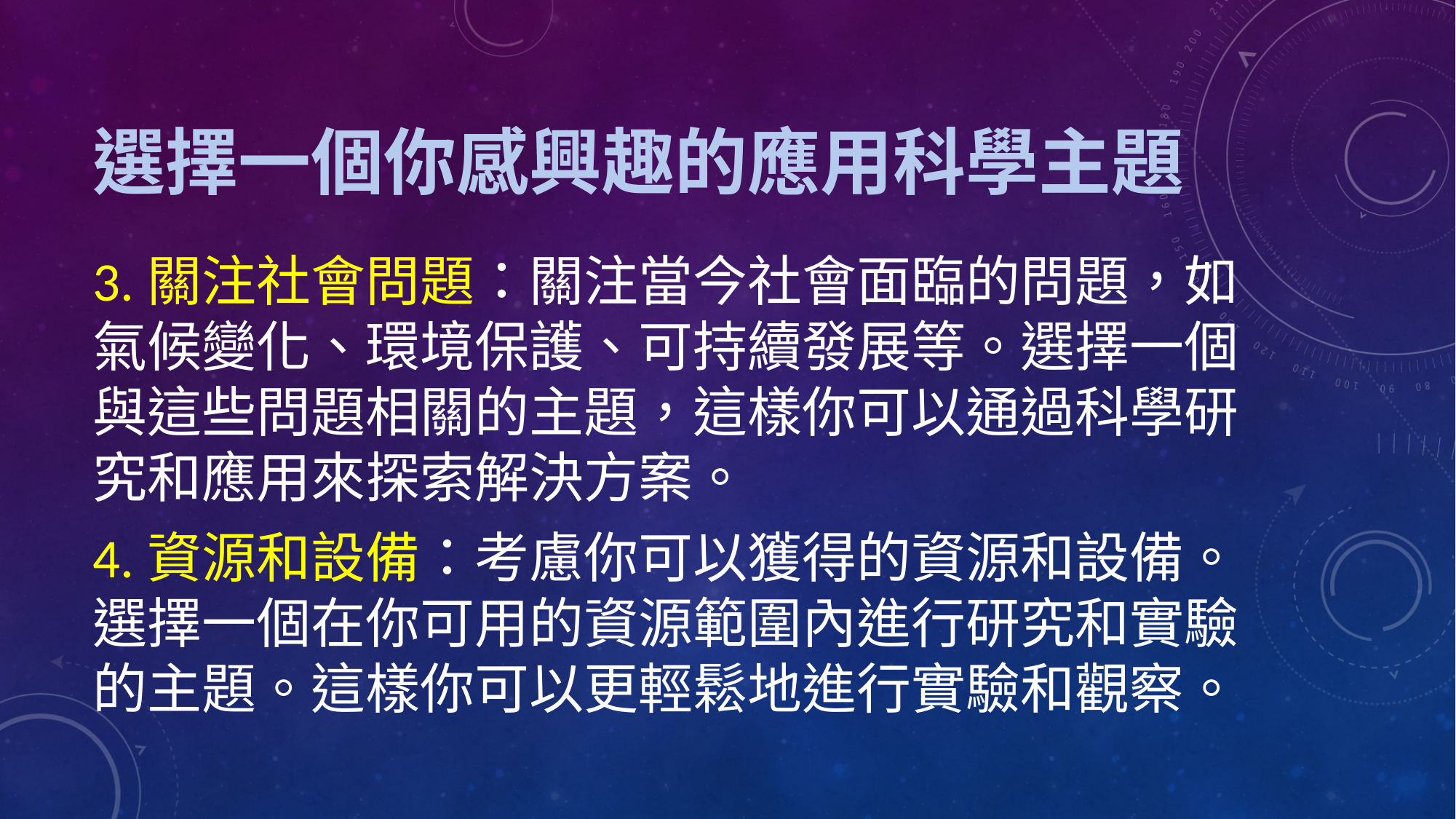

# 選擇一個你感興趣的應用科學主題
3.關注社會問題：關注當今社會面臨的問題，如氣候變化、環境保護、可持續發展等。選擇一個與這些問題相關的主題，這樣你可以通過科學研究和應用來探索解決方案。
4.資源和設備：考慮你可以獲得的資源和設備。選擇一個在你可用的資源範圍內進行研究和實驗的主題。這樣你可以更輕鬆地進行實驗和觀察。